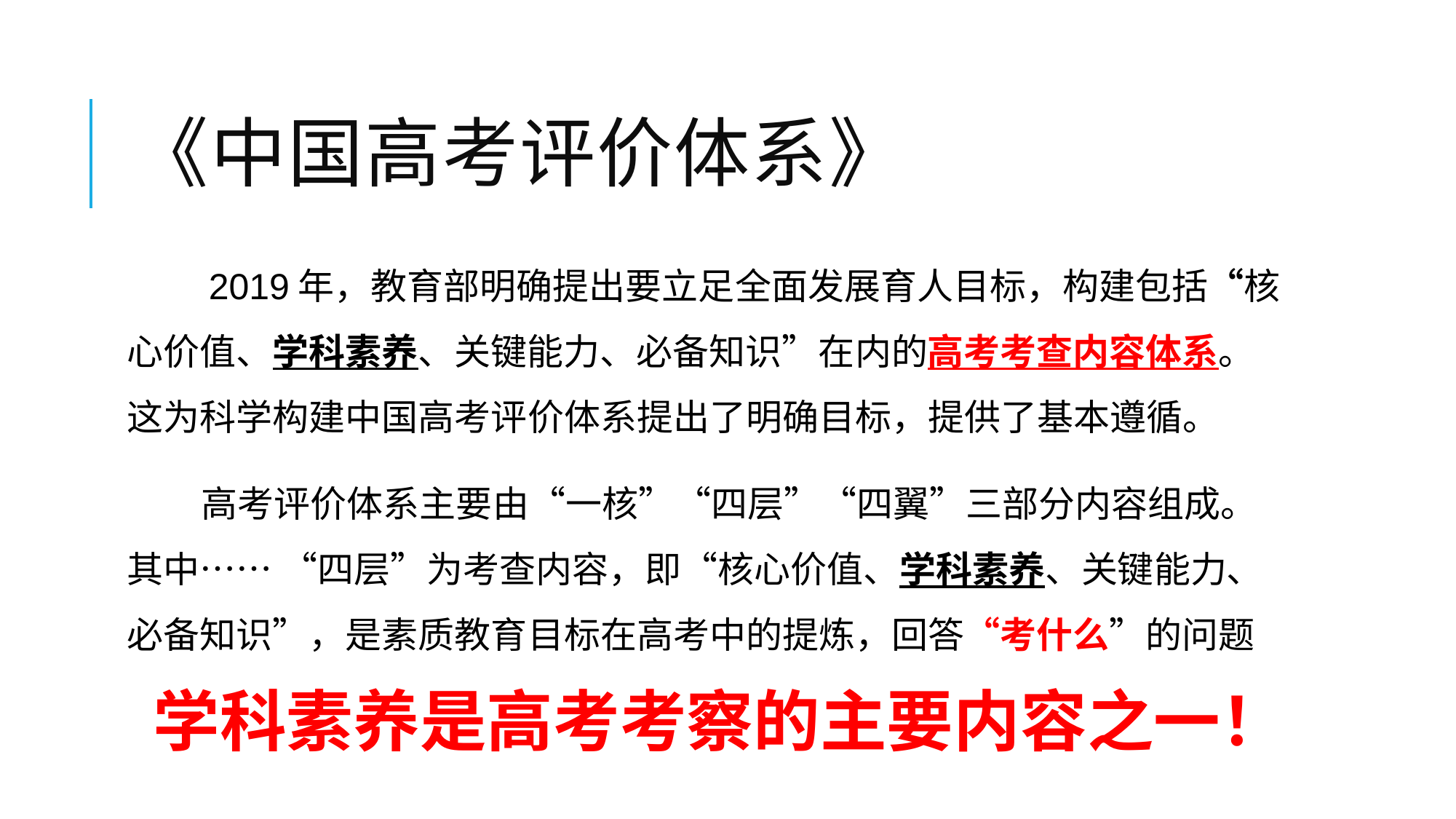

# 《中国高考评价体系》
        2019年，教育部明确提出要立足全面发展育人目标，构建包括“核心价值、学科素养、关键能力、必备知识”在内的高考考查内容体系。这为科学构建中国高考评价体系提出了明确目标，提供了基本遵循。
        高考评价体系主要由“一核”“四层”“四翼”三部分内容组成。其中…… “四层”为考查内容，即“核心价值、学科素养、关键能力、必备知识”，是素质教育目标在高考中的提炼，回答“考什么”的问题

学科素养是高考考察的主要内容之一！